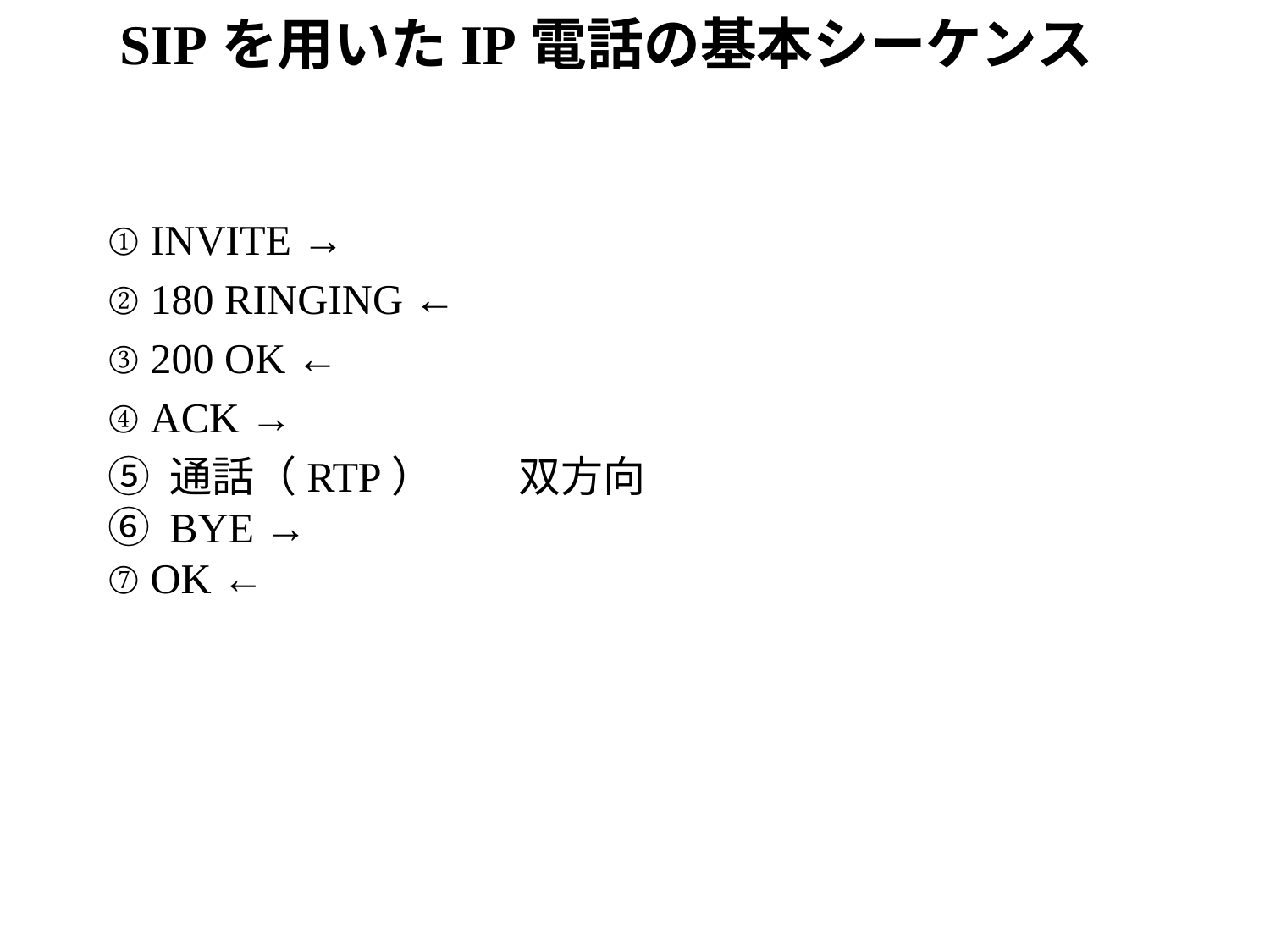

# SIPを用いたIP電話の基本シーケンス
① INVITE →
② 180 RINGING ←
③ 200 OK ←
④ ACK →
⑤ 通話（RTP）　　双方向
⑥ BYE →
⑦ OK ←